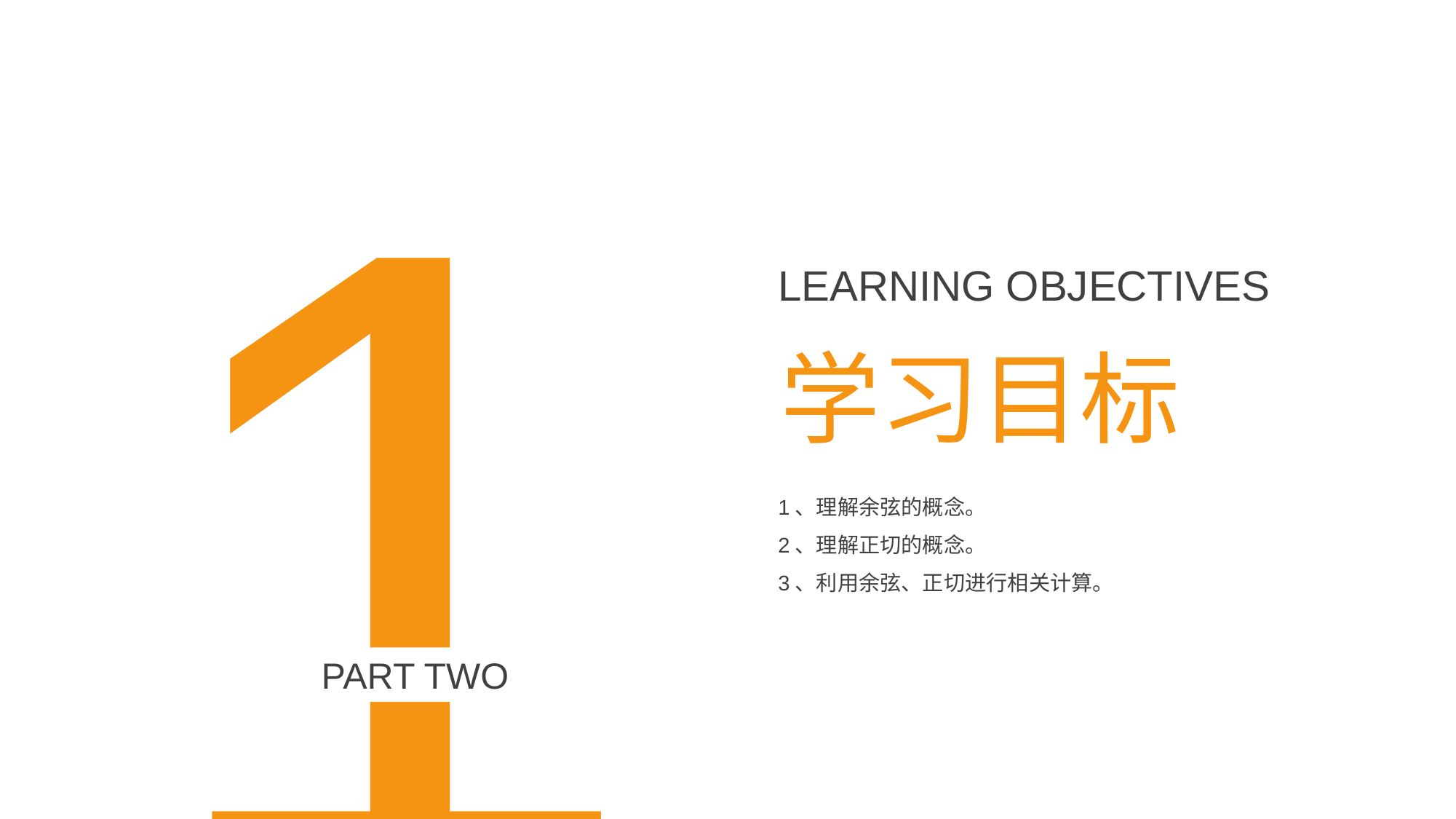

1
BY YUSHEN
LEARNING OBJECTIVES
学习目标
1、理解余弦的概念。
2、理解正切的概念。
3、利用余弦、正切进行相关计算。
PART TWO